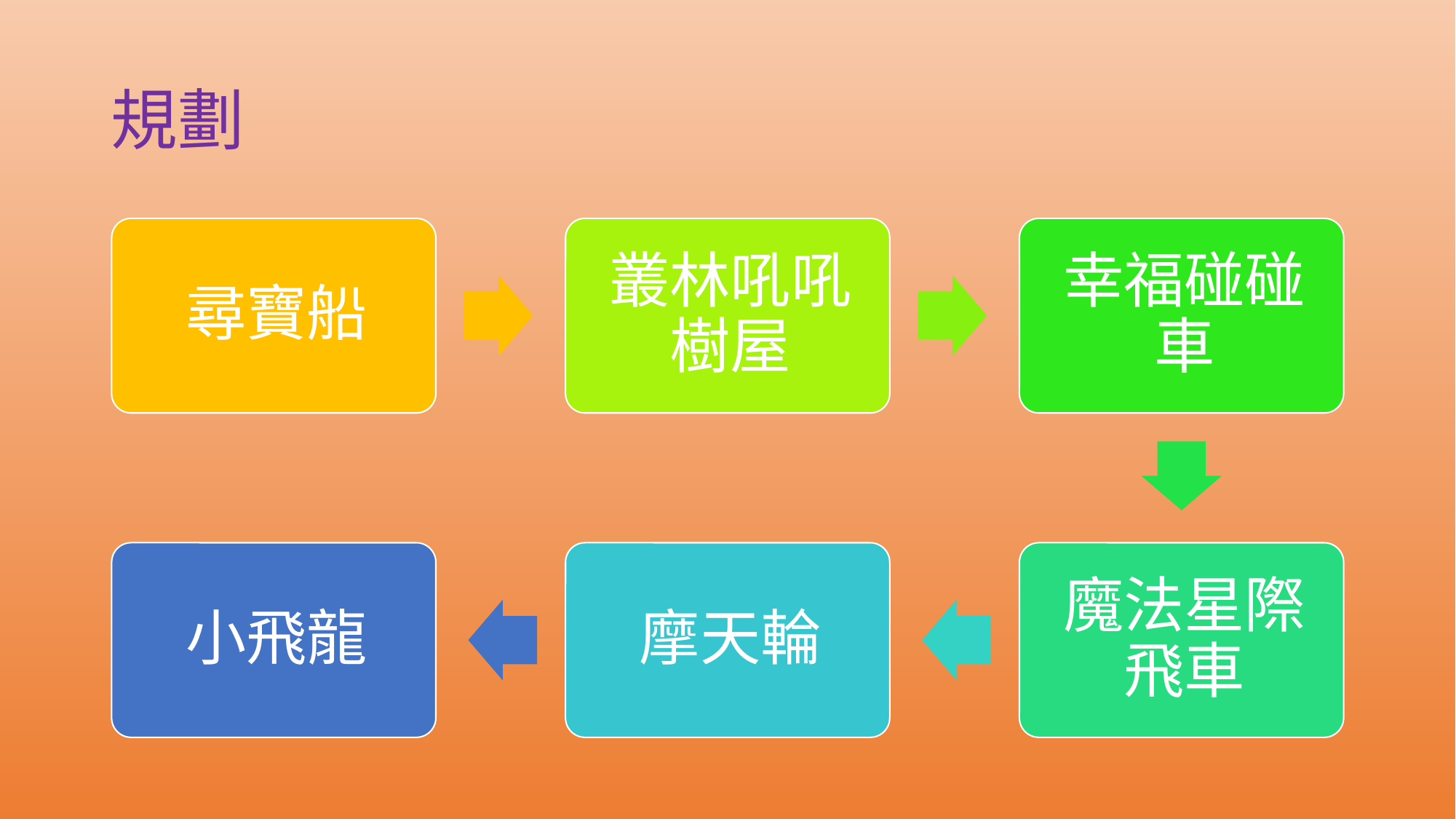

# 規劃
尋寶船

叢林吼吼樹屋

幸福碰碰車

魔法星際飛車

摩天輪

小飛龍